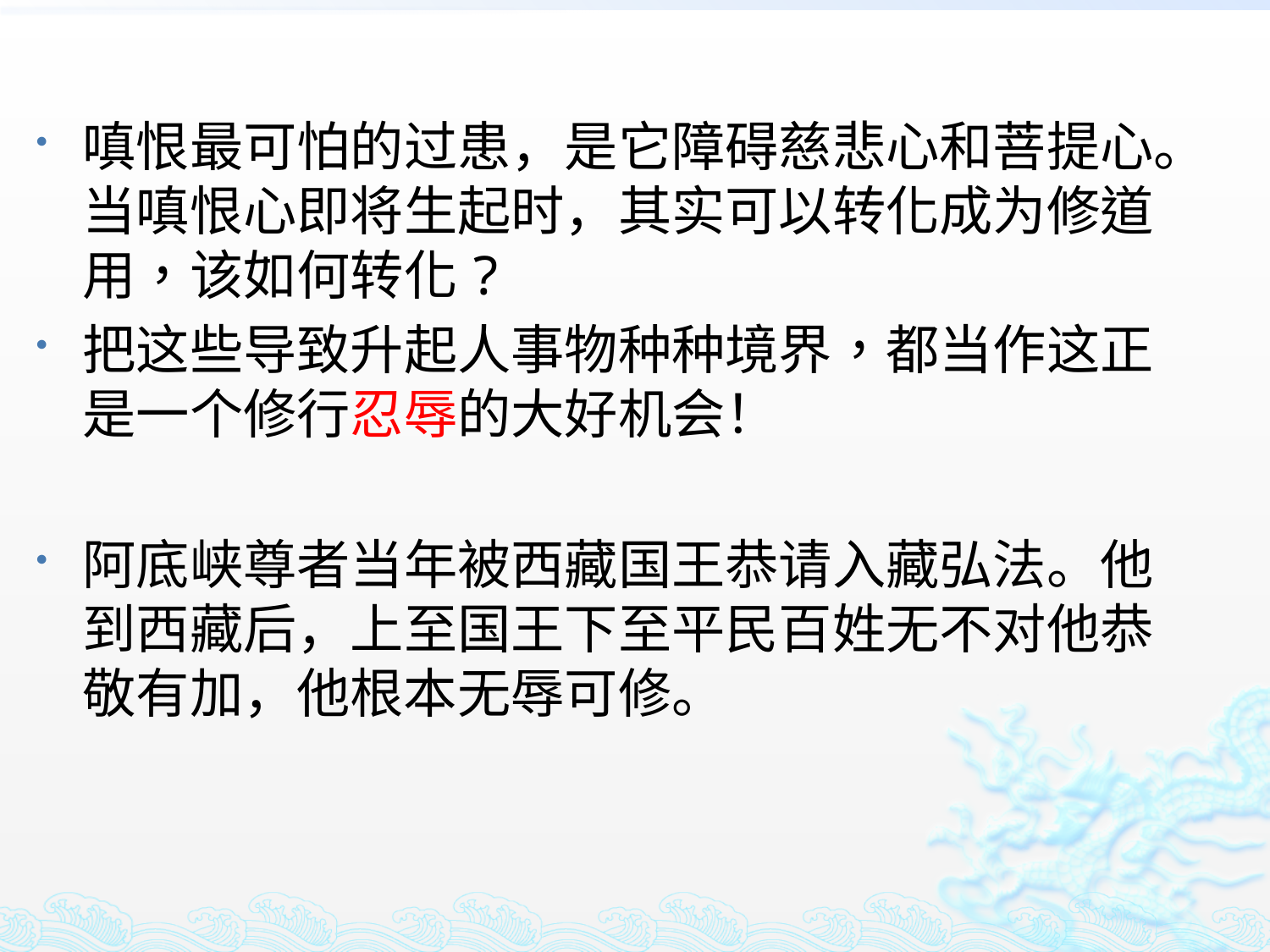

嗔恨最可怕的过患，是它障碍慈悲心和菩提心。当嗔恨心即将生起时，其实可以转化成为修道用，该如何转化?
把这些导致升起人事物种种境界，都当作这正是一个修行忍辱的大好机会！

阿底峡尊者当年被西藏国王恭请入藏弘法。他到西藏后，上至国王下至平民百姓无不对他恭敬有加，他根本无辱可修。